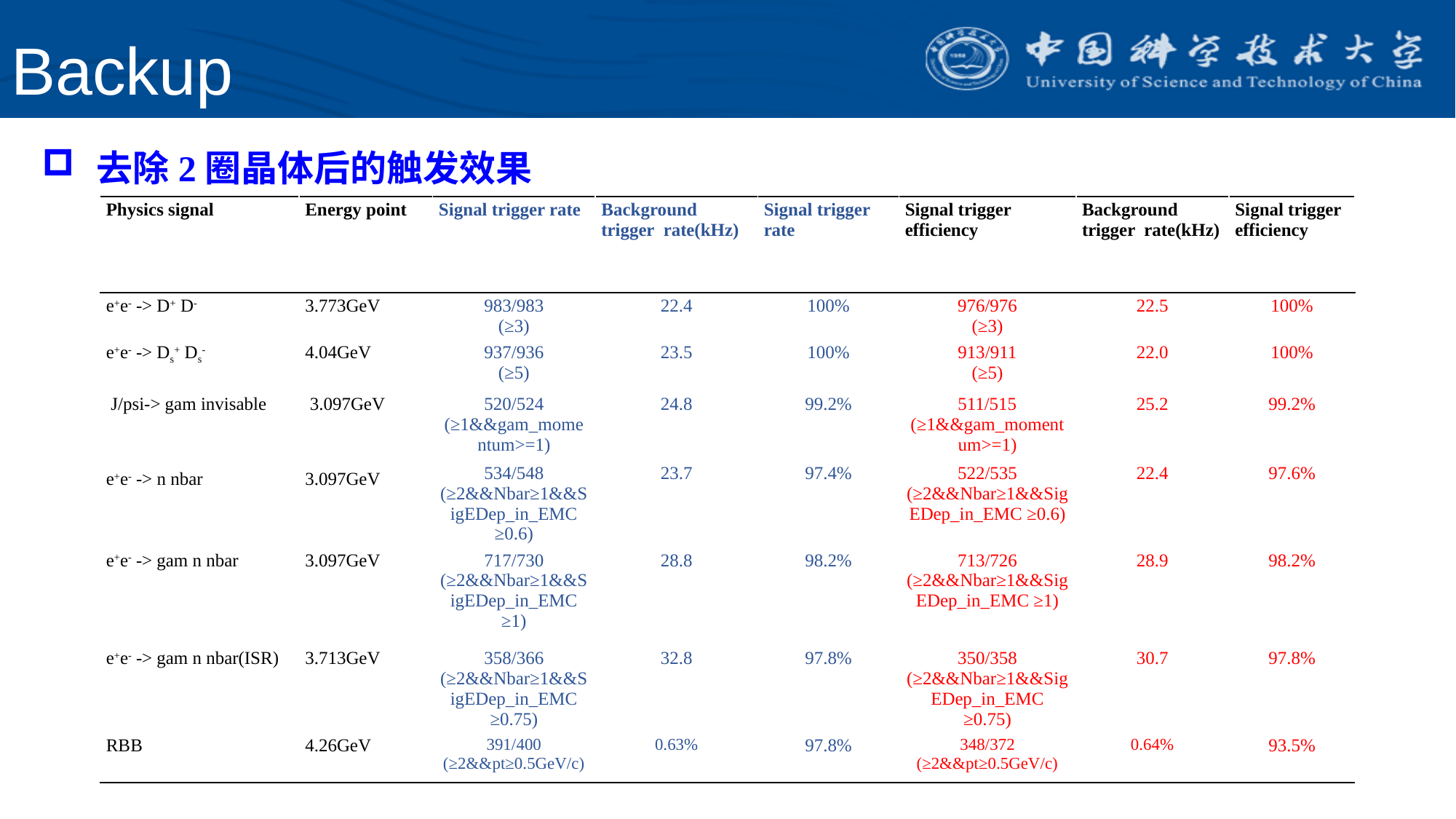

# Backup
去除2圈晶体后的触发效果
| Physics signal | Energy point | Signal trigger rate | Background trigger rate(kHz) | Signal trigger rate | Signal trigger efficiency | Background trigger rate(kHz) | Signal trigger efficiency |
| --- | --- | --- | --- | --- | --- | --- | --- |
| e+e- -> D+ D- | 3.773GeV | 983/983 (≥3) | 22.4 | 100% | 976/976 (≥3) | 22.5 | 100% |
| e+e- -> Ds+ Ds- | 4.04GeV | 937/936 (≥5) | 23.5 | 100% | 913/911 (≥5) | 22.0 | 100% |
| J/psi-> gam invisable | 3.097GeV | 520/524 (≥1&&gam\_momentum>=1) | 24.8 | 99.2% | 511/515 (≥1&&gam\_momentum>=1) | 25.2 | 99.2% |
| e+e- -> n nbar | 3.097GeV | 534/548 (≥2&&Nbar≥1&&SigEDep\_in\_EMC ≥0.6) | 23.7 | 97.4% | 522/535 (≥2&&Nbar≥1&&SigEDep\_in\_EMC ≥0.6) | 22.4 | 97.6% |
| e+e- -> gam n nbar | 3.097GeV | 717/730 (≥2&&Nbar≥1&&SigEDep\_in\_EMC ≥1) | 28.8 | 98.2% | 713/726 (≥2&&Nbar≥1&&SigEDep\_in\_EMC ≥1) | 28.9 | 98.2% |
| e+e- -> gam n nbar(ISR) | 3.713GeV | 358/366 (≥2&&Nbar≥1&&SigEDep\_in\_EMC ≥0.75) | 32.8 | 97.8% | 350/358 (≥2&&Nbar≥1&&SigEDep\_in\_EMC ≥0.75) | 30.7 | 97.8% |
| RBB | 4.26GeV | 391/400 (≥2&&pt≥0.5GeV/c) | 0.63% | 97.8% | 348/372 (≥2&&pt≥0.5GeV/c) | 0.64% | 93.5% |